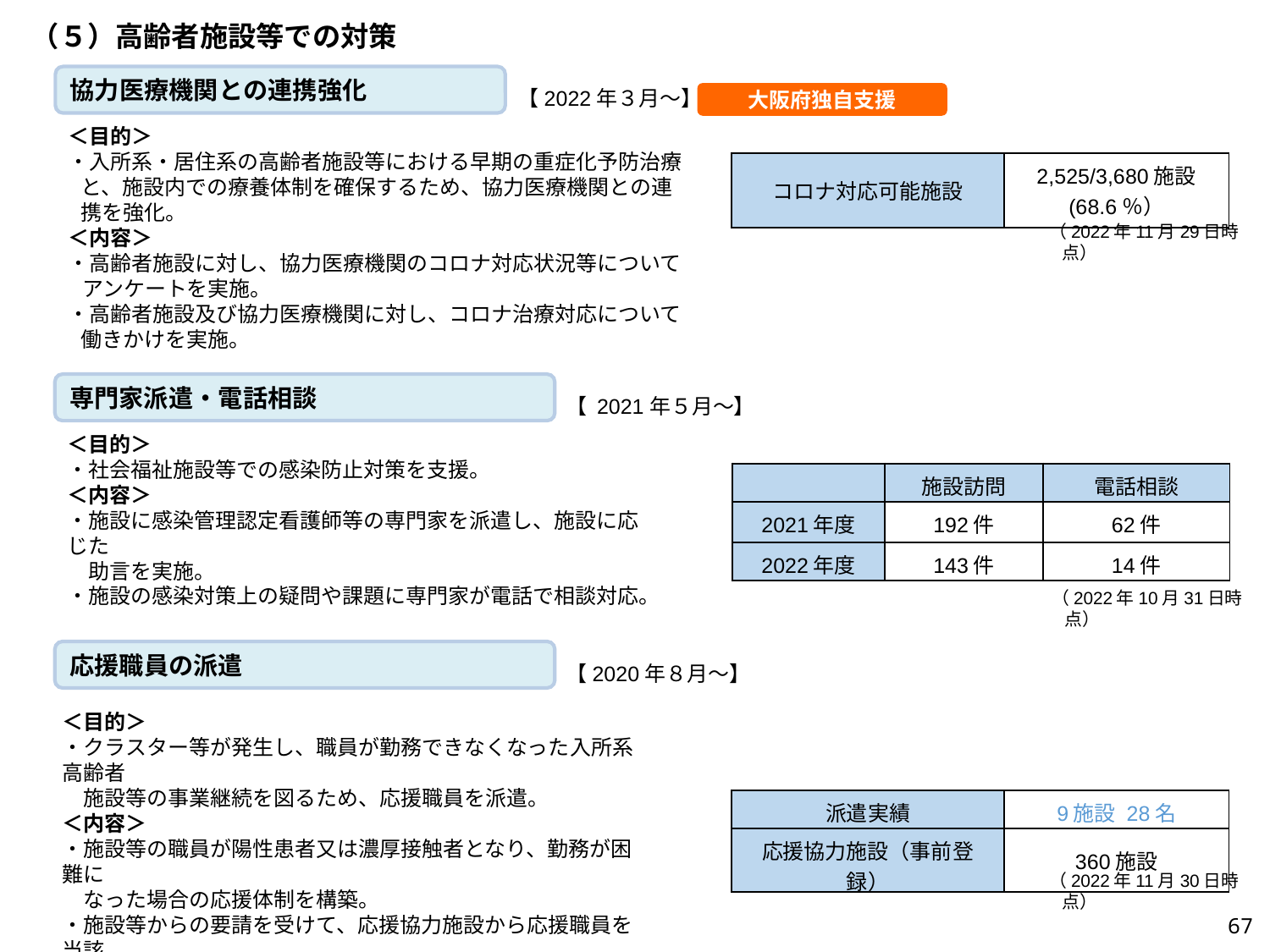

（５）高齢者施設等での対策
協力医療機関との連携強化
【2022年３月～】
大阪府独自支援
＜目的＞
・入所系・居住系の高齢者施設等における早期の重症化予防治療と、施設内での療養体制を確保するため、協力医療機関との連携を強化。
＜内容＞
・高齢者施設に対し、協力医療機関のコロナ対応状況等について
  アンケートを実施。
・高齢者施設及び協力医療機関に対し、コロナ治療対応について働きかけを実施。
| コロナ対応可能施設 | 2,525/3,680施設 (68.6％） |
| --- | --- |
（2022年11月29日時点）
専門家派遣・電話相談
【 2021年５月～】
＜目的＞
・社会福祉施設等での感染防止対策を支援。
＜内容＞
・施設に感染管理認定看護師等の専門家を派遣し、施設に応じた
　助言を実施。
・施設の感染対策上の疑問や課題に専門家が電話で相談対応。
|  | 施設訪問 | 電話相談 |
| --- | --- | --- |
| 2021年度 | 192件 | 62件 |
| 2022年度 | 143件 | 14件 |
（2022年10月31日時点）
応援職員の派遣
【2020年８月～】
＜目的＞
・クラスター等が発生し、職員が勤務できなくなった入所系高齢者
　施設等の事業継続を図るため、応援職員を派遣。
＜内容＞
・施設等の職員が陽性患者又は濃厚接触者となり、勤務が困難に
　なった場合の応援体制を構築。
・施設等からの要請を受けて、応援協力施設から応援職員を当該
　施設等に派遣。
| 派遣実績 | 9施設 28名 |
| --- | --- |
| 応援協力施設（事前登録） | 360施設 |
（2022年11月30日時点）
67